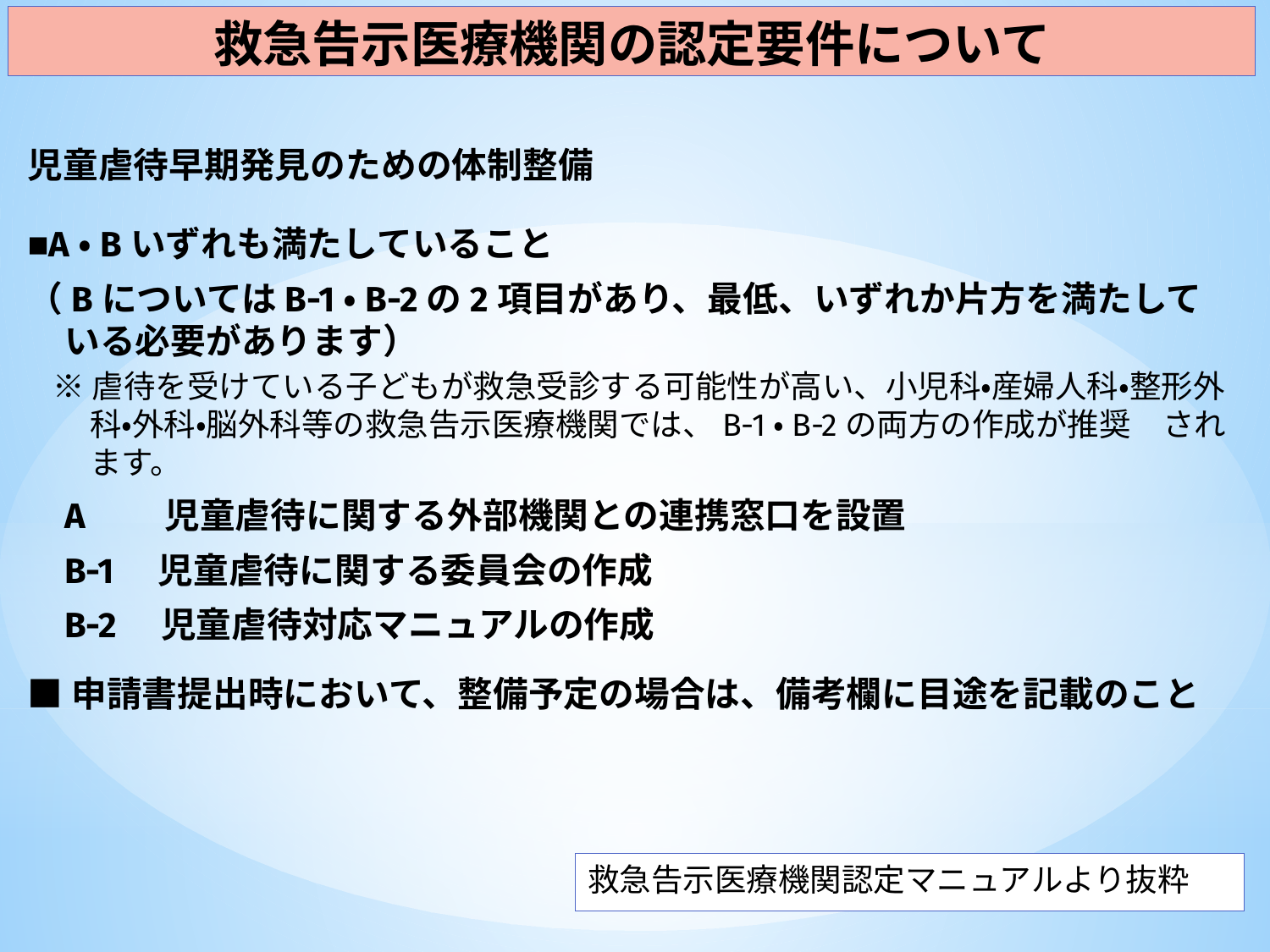

# 救急告示医療機関の認定要件について
児童虐待早期発見のための体制整備
■A・Bいずれも満たしていること
（BについてはB-1・B-2の2項目があり、最低、いずれか片方を満たして　いる必要があります）
※虐待を受けている子どもが救急受診する可能性が高い、小児科・産婦人科・整形外科・外科・脳外科等の救急告示医療機関では、B-1・B-2の両方の作成が推奨　されます。
A　　児童虐待に関する外部機関との連携窓口を設置
B-1　児童虐待に関する委員会の作成
B-2　児童虐待対応マニュアルの作成
■申請書提出時において、整備予定の場合は、備考欄に目途を記載のこと
救急告⽰医療機関認定マニュアルより抜粋
5